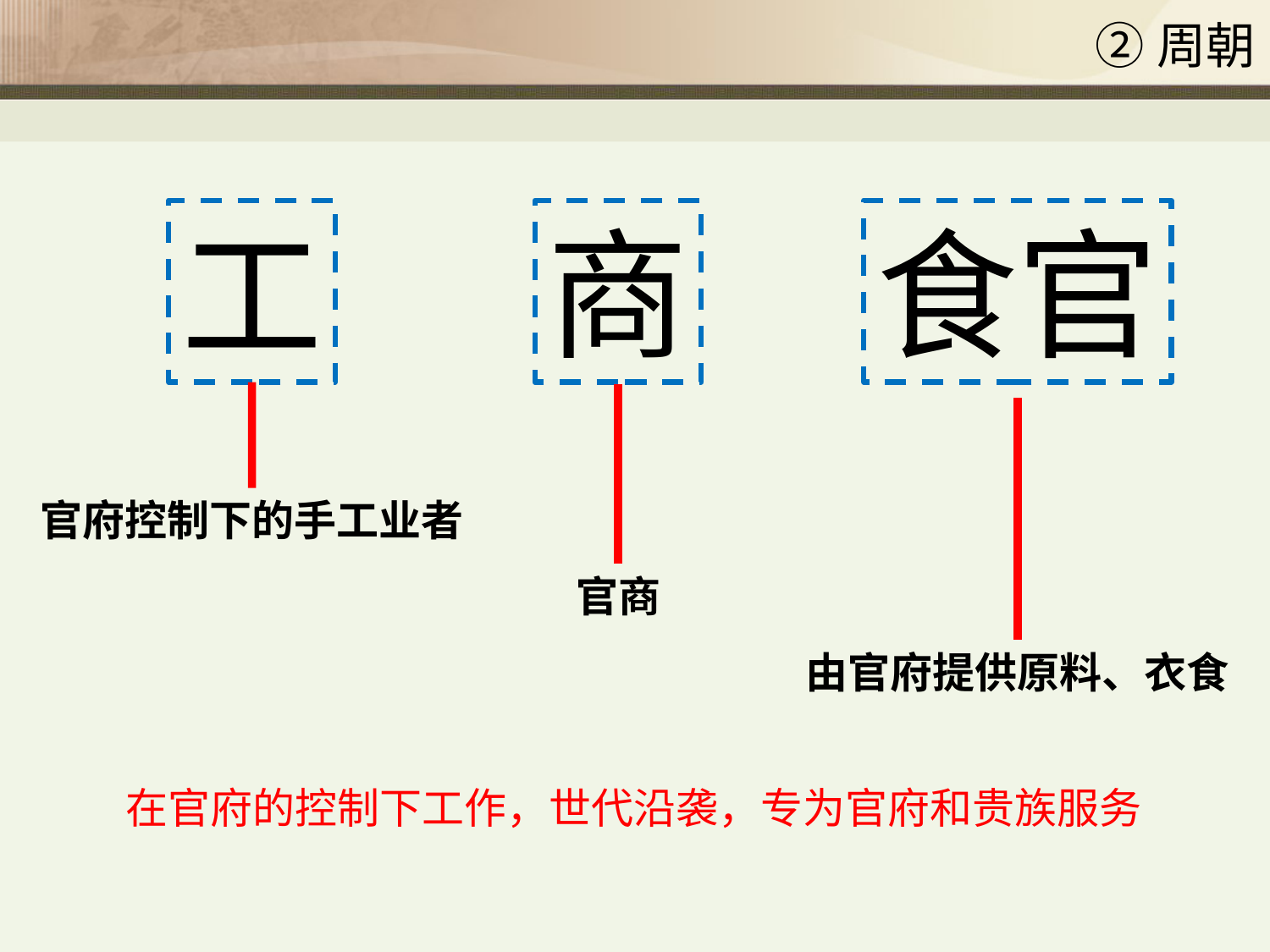

②周朝
食官
工
商
官府控制下的手工业者
官商
由官府提供原料、衣食
在官府的控制下工作，世代沿袭，专为官府和贵族服务